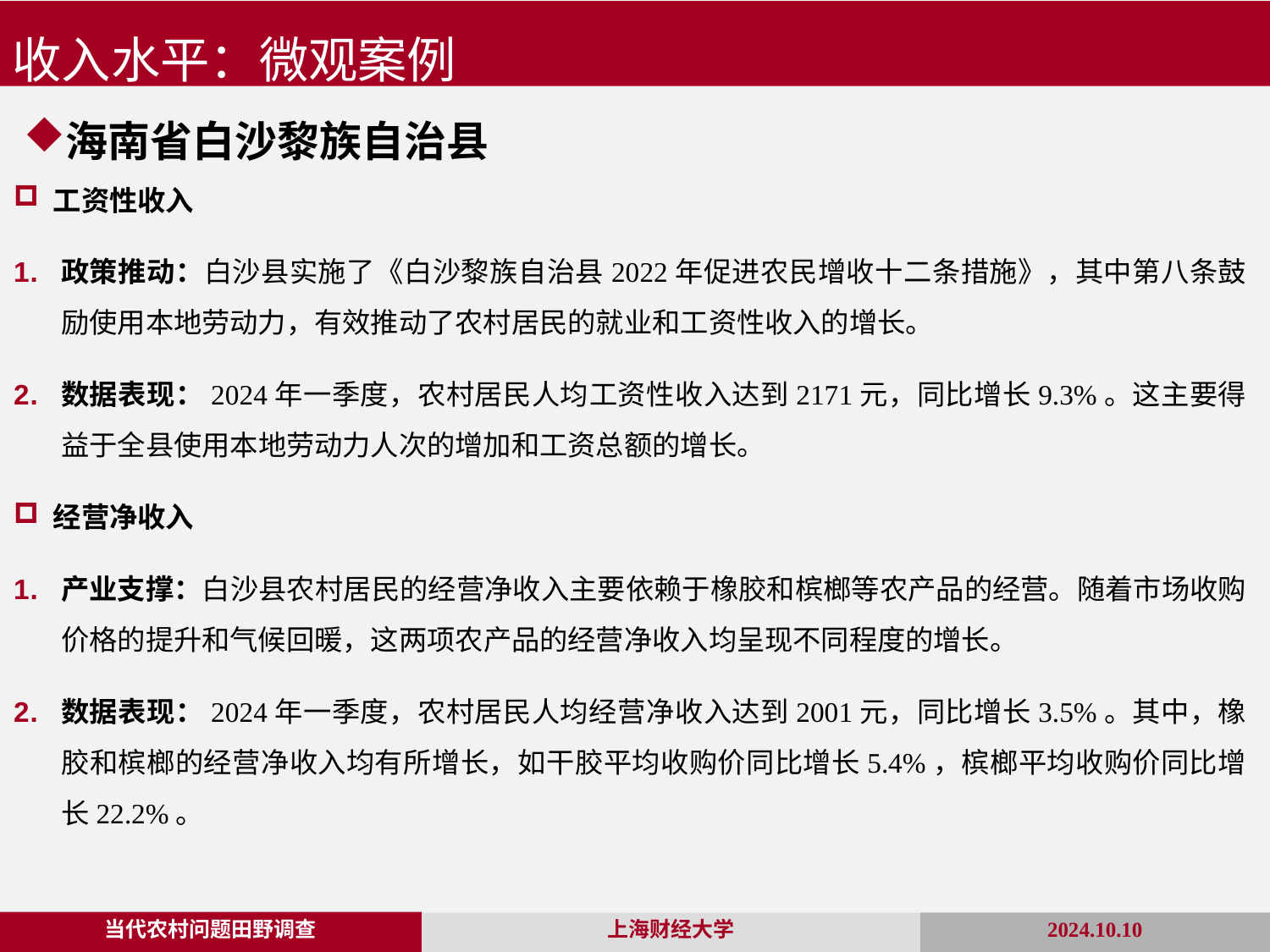

收入水平：微观案例
海南省白沙黎族自治县
工资性收入
政策推动：白沙县实施了《白沙黎族自治县2022年促进农民增收十二条措施》，其中第八条鼓励使用本地劳动力，有效推动了农村居民的就业和工资性收入的增长。
数据表现：2024年一季度，农村居民人均工资性收入达到2171元，同比增长9.3%。这主要得益于全县使用本地劳动力人次的增加和工资总额的增长。
经营净收入
产业支撑：白沙县农村居民的经营净收入主要依赖于橡胶和槟榔等农产品的经营。随着市场收购价格的提升和气候回暖，这两项农产品的经营净收入均呈现不同程度的增长。
数据表现：2024年一季度，农村居民人均经营净收入达到2001元，同比增长3.5%。其中，橡胶和槟榔的经营净收入均有所增长，如干胶平均收购价同比增长5.4%，槟榔平均收购价同比增长22.2%。
当代农村问题田野调查
2024.10.10
上海财经大学